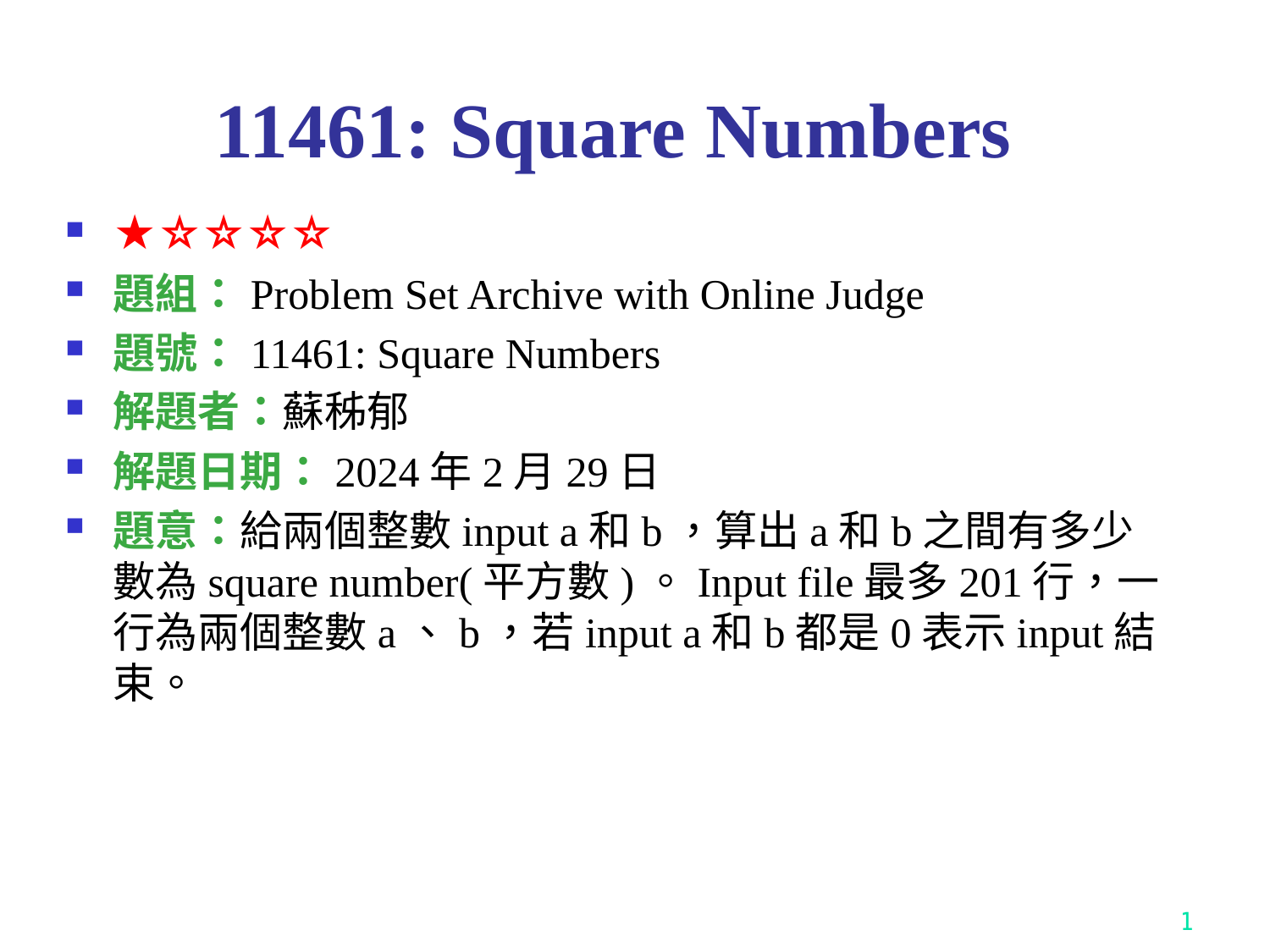

# 11461: Square Numbers
★☆☆☆☆
題組：Problem Set Archive with Online Judge
題號：11461: Square Numbers
解題者：蘇秭郁
解題日期：2024年2月29日
題意：給兩個整數input a和b，算出a和b之間有多少數為square number(平方數)。Input file最多201行，一行為兩個整數a、b，若input a和b都是0表示input結束。
1